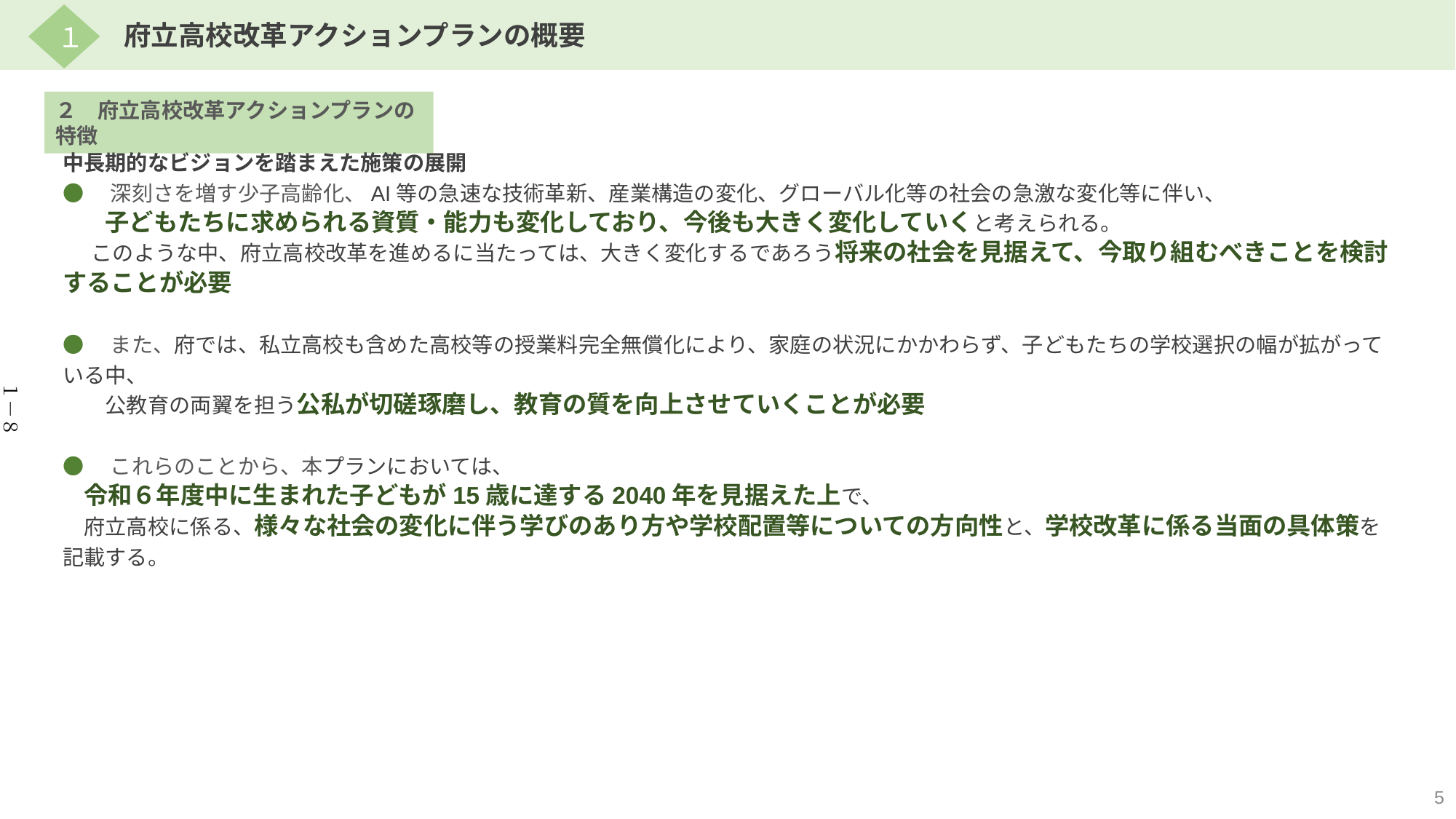

１
府立高校改革アクションプランの概要
２　府立高校改革アクションプランの特徴
中長期的なビジョンを踏まえた施策の展開
●　深刻さを増す少子高齢化、AI等の急速な技術革新、産業構造の変化、グローバル化等の社会の急激な変化等に伴い、
　　子どもたちに求められる資質・能力も変化しており、今後も大きく変化していくと考えられる。
     このような中、府立高校改革を進めるに当たっては、大きく変化するであろう将来の社会を見据えて、今取り組むべきことを検討することが必要

●　また、府では、私立高校も含めた高校等の授業料完全無償化により、家庭の状況にかかわらず、子どもたちの学校選択の幅が拡がっている中、
　　公教育の両翼を担う公私が切磋琢磨し、教育の質を向上させていくことが必要

●　これらのことから、本プランにおいては、
　令和６年度中に生まれた子どもが15歳に達する2040年を見据えた上で、
　府立高校に係る、様々な社会の変化に伴う学びのあり方や学校配置等についての方向性と、学校改革に係る当面の具体策を記載する。
１－８
5